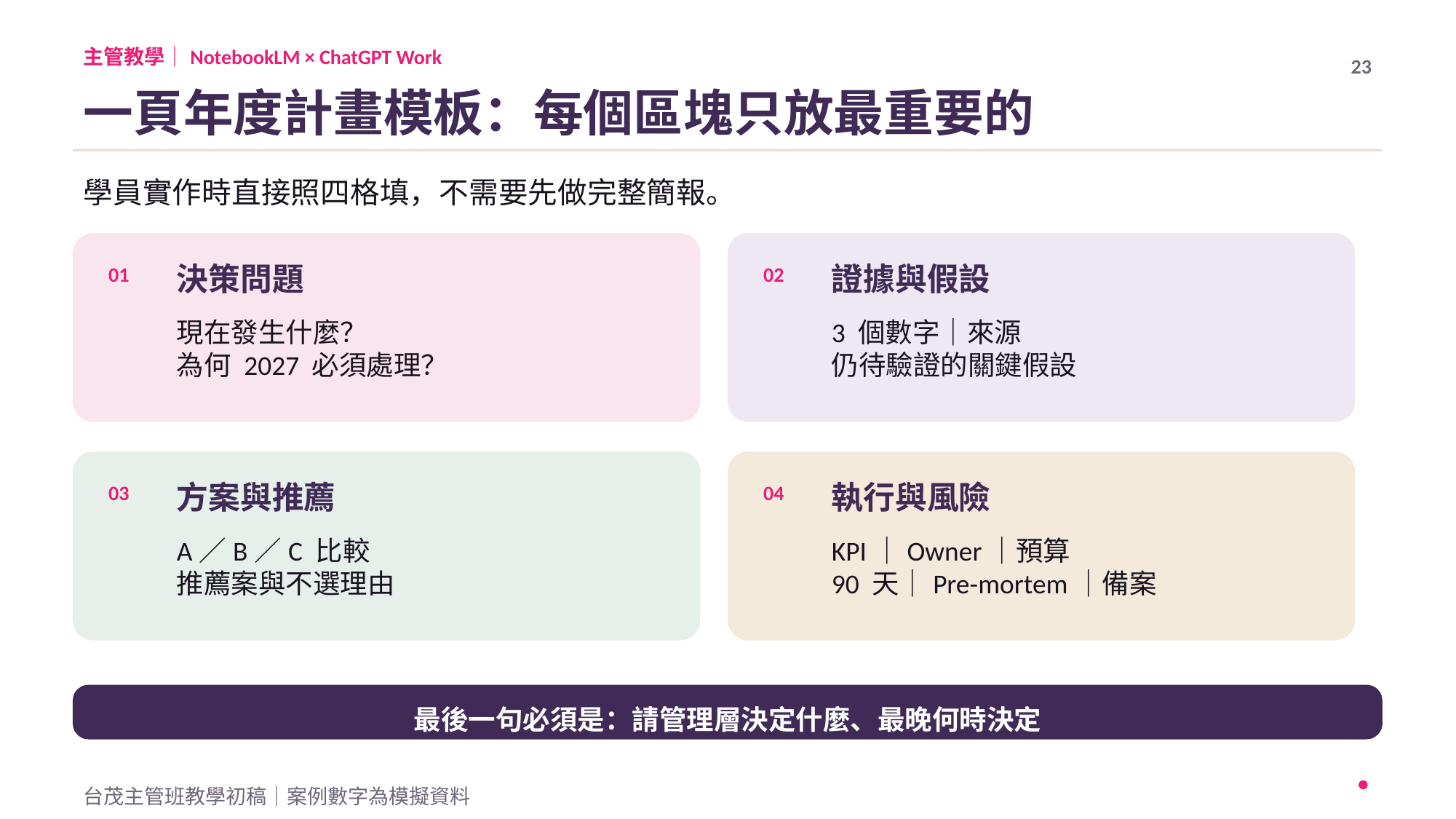

主管教學｜NotebookLM × ChatGPT Work
23
一頁年度計畫模板：每個區塊只放最重要的

學員實作時直接照四格填，不需要先做完整簡報。

決策問題
證據與假設
01
02
現在發生什麼？
為何 2027 必須處理？
3 個數字｜來源
仍待驗證的關鍵假設

方案與推薦
執行與風險
03
04
A／B／C 比較
推薦案與不選理由
KPI｜Owner｜預算
90 天｜Pre-mortem｜備案

最後一句必須是：請管理層決定什麼、最晚何時決定
台茂主管班教學初稿｜案例數字為模擬資料